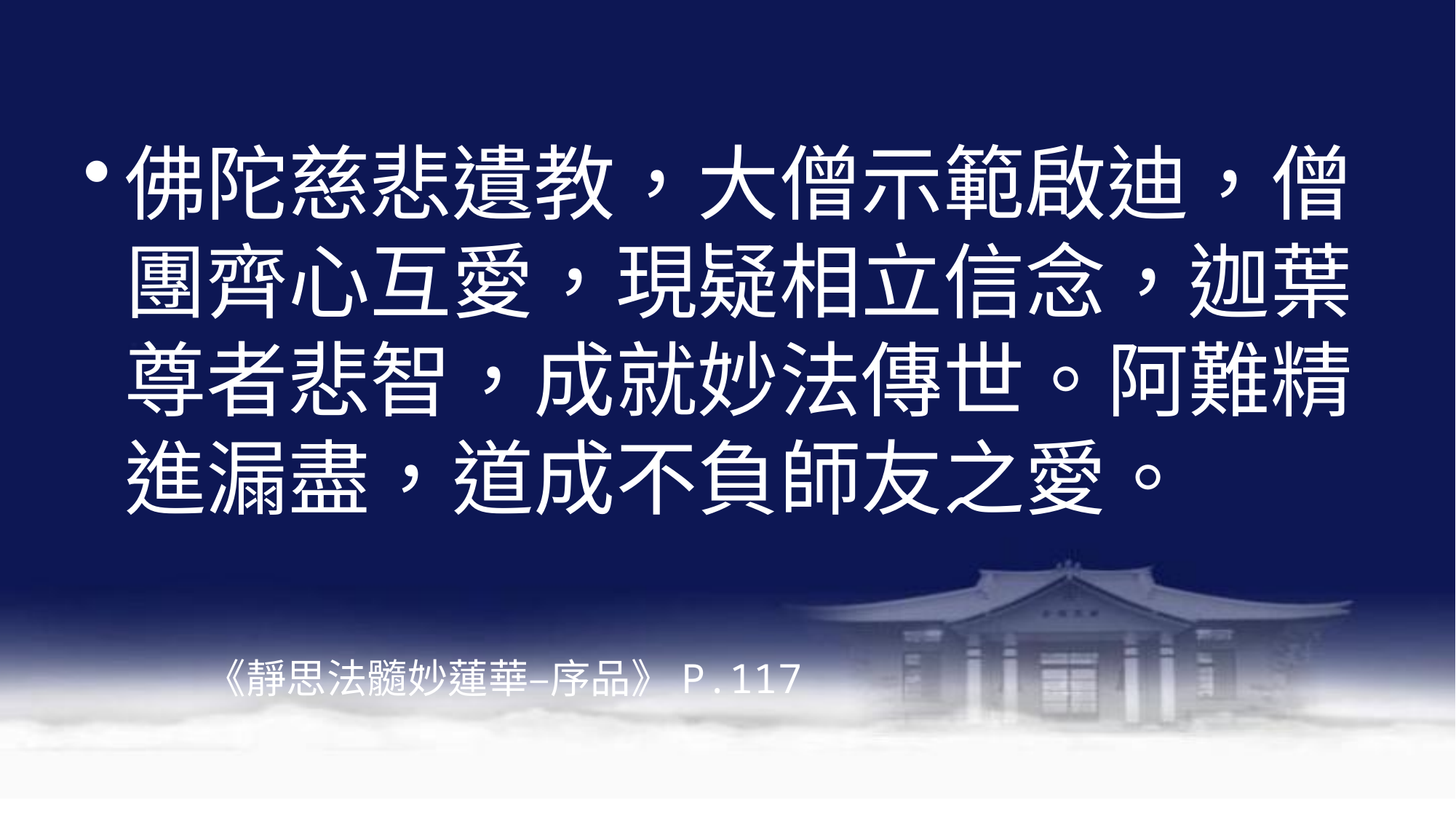

#
佛陀慈悲遺教，大僧示範啟迪，僧團齊心互愛，現疑相立信念，迦葉尊者悲智，成就妙法傳世。阿難精進漏盡，道成不負師友之愛。
《靜思法髓妙蓮華–序品》P.117